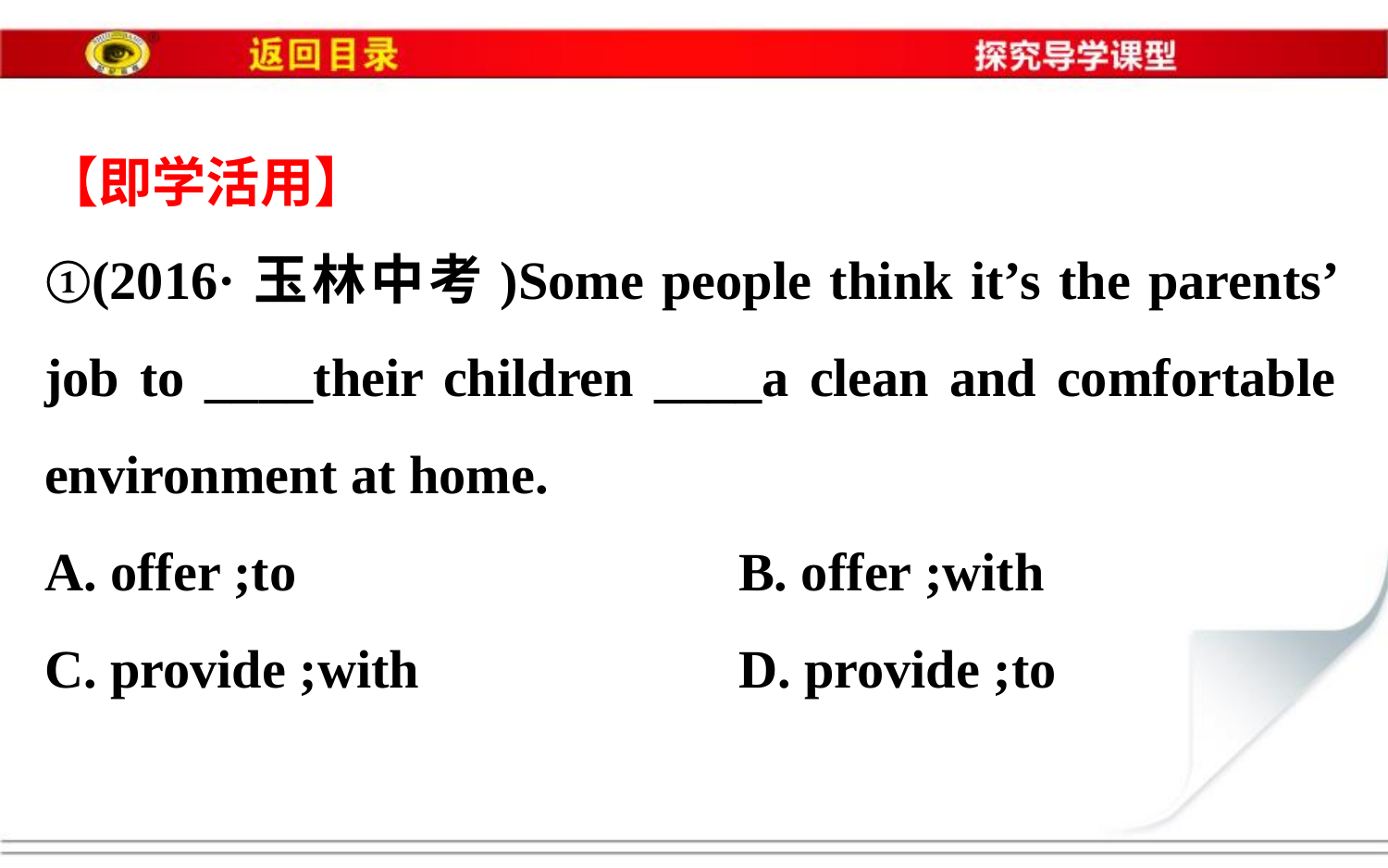

【即学活用】
①(2016·玉林中考)Some people think it’s the parents’ job to ____their children ____a clean and comfortable environment at home.
A. offer ;to				B. offer ;with
C. provide ;with			D. provide ;to